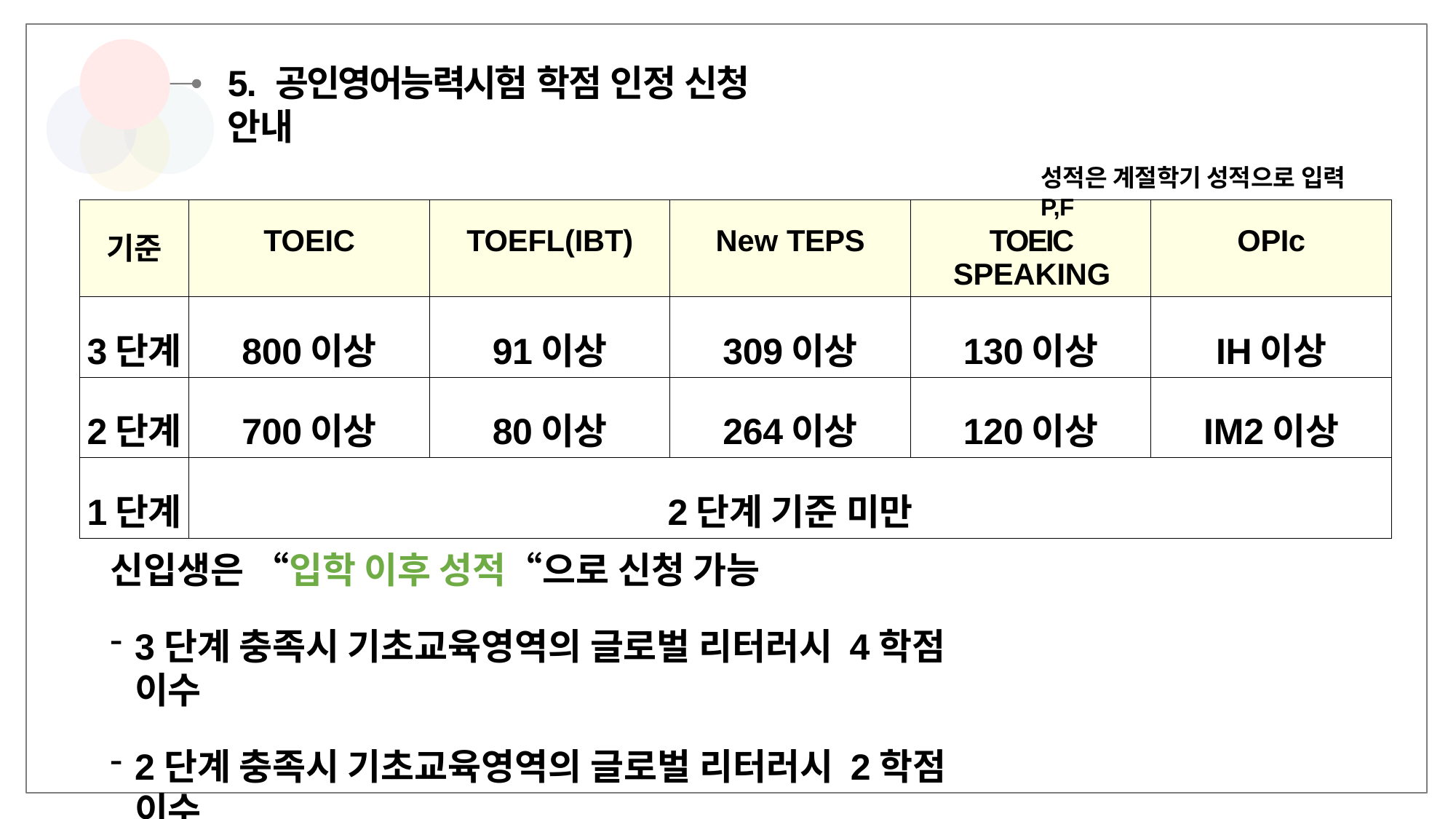

# 5. 공인영어능력시험 학점 인정 신청 안내
성적은 계절학기 성적으로 입력 P,F
| 기준 | TOEIC | TOEFL(IBT) | New TEPS | TOEIC SPEAKING | OPIc |
| --- | --- | --- | --- | --- | --- |
| 3단계 | 800이상 | 91이상 | 309이상 | 130이상 | IH이상 |
| 2단계 | 700이상 | 80이상 | 264이상 | 120이상 | IM2이상 |
| 1단계 | 2단계 기준 미만 |  |  |  |  |
신입생은 “입학 이후 성적“으로 신청 가능

3단계 충족시 기초교육영역의 글로벌 리터러시 4학점 이수

2단계 충족시 기초교육영역의 글로벌 리터러시 2학점 이수